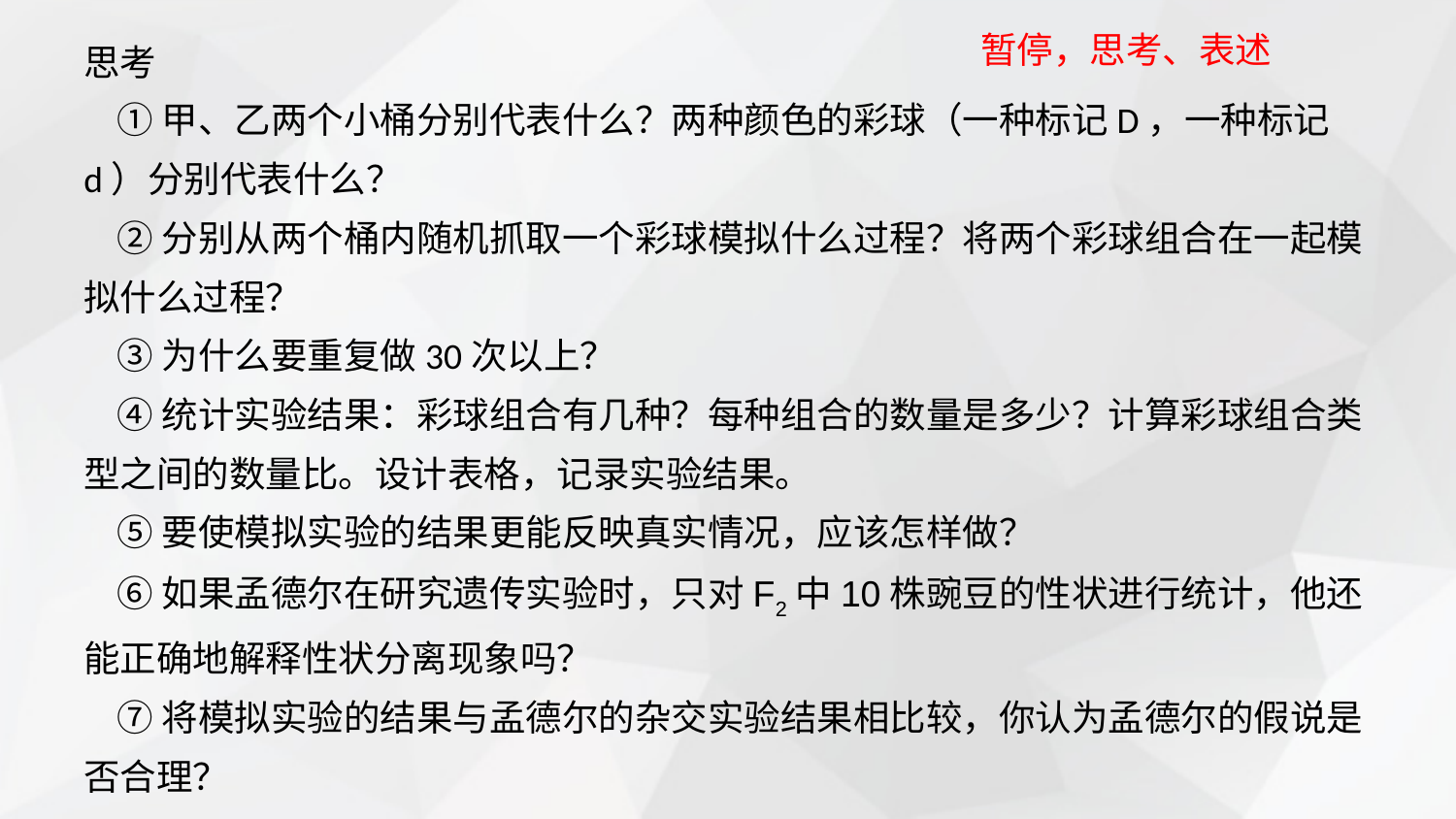

暂停，思考、表述
思考
    ①甲、乙两个小桶分别代表什么？两种颜色的彩球（一种标记D，一种标记d）分别代表什么？
    ②分别从两个桶内随机抓取一个彩球模拟什么过程？将两个彩球组合在一起模拟什么过程？
    ③为什么要重复做30次以上？
    ④统计实验结果：彩球组合有几种？每种组合的数量是多少？计算彩球组合类型之间的数量比。设计表格，记录实验结果。
    ⑤要使模拟实验的结果更能反映真实情况，应该怎样做？
    ⑥如果孟德尔在研究遗传实验时，只对F2中10株豌豆的性状进行统计，他还能正确地解释性状分离现象吗？
    ⑦将模拟实验的结果与孟德尔的杂交实验结果相比较，你认为孟德尔的假说是否合理？